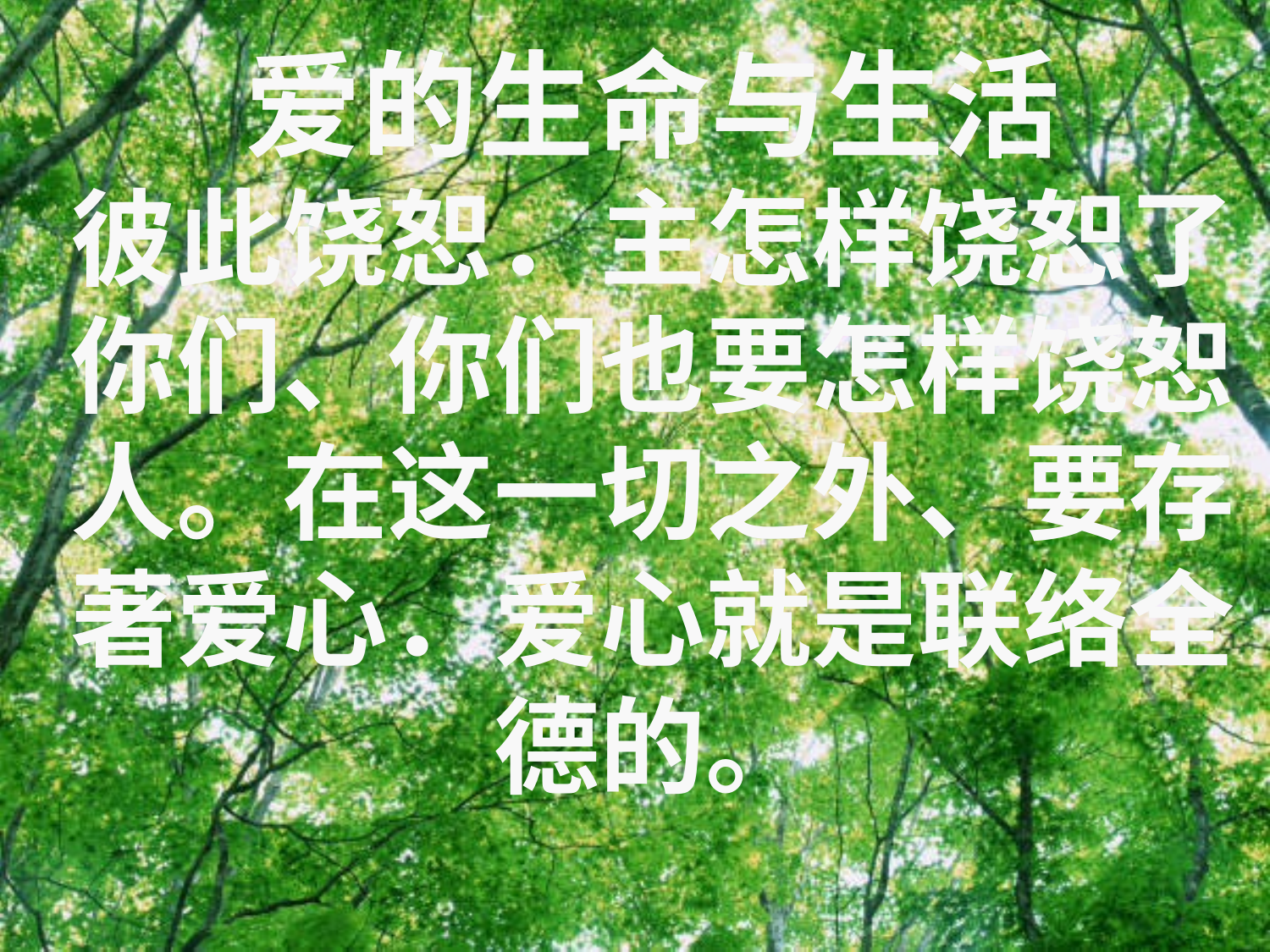

爱的生命与生活
彼此饶恕．主怎样饶恕了你们、你们也要怎样饶恕人。在这一切之外、要存著爱心．爱心就是联络全德的。